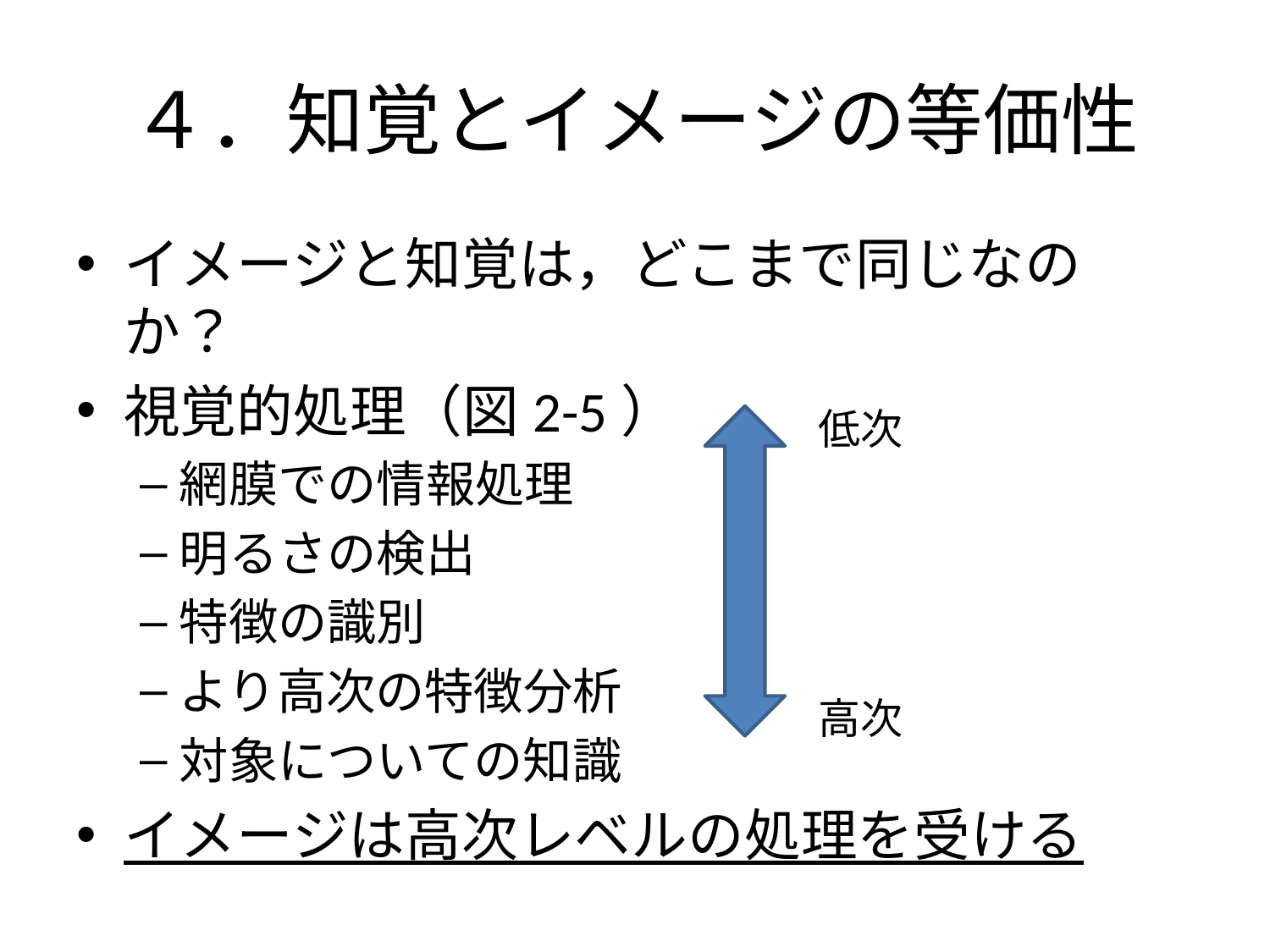

# ４．知覚とイメージの等価性
イメージと知覚は，どこまで同じなのか？
視覚的処理（図2-5）
網膜での情報処理
明るさの検出
特徴の識別
より高次の特徴分析
対象についての知識
イメージは高次レベルの処理を受ける
低次

高次